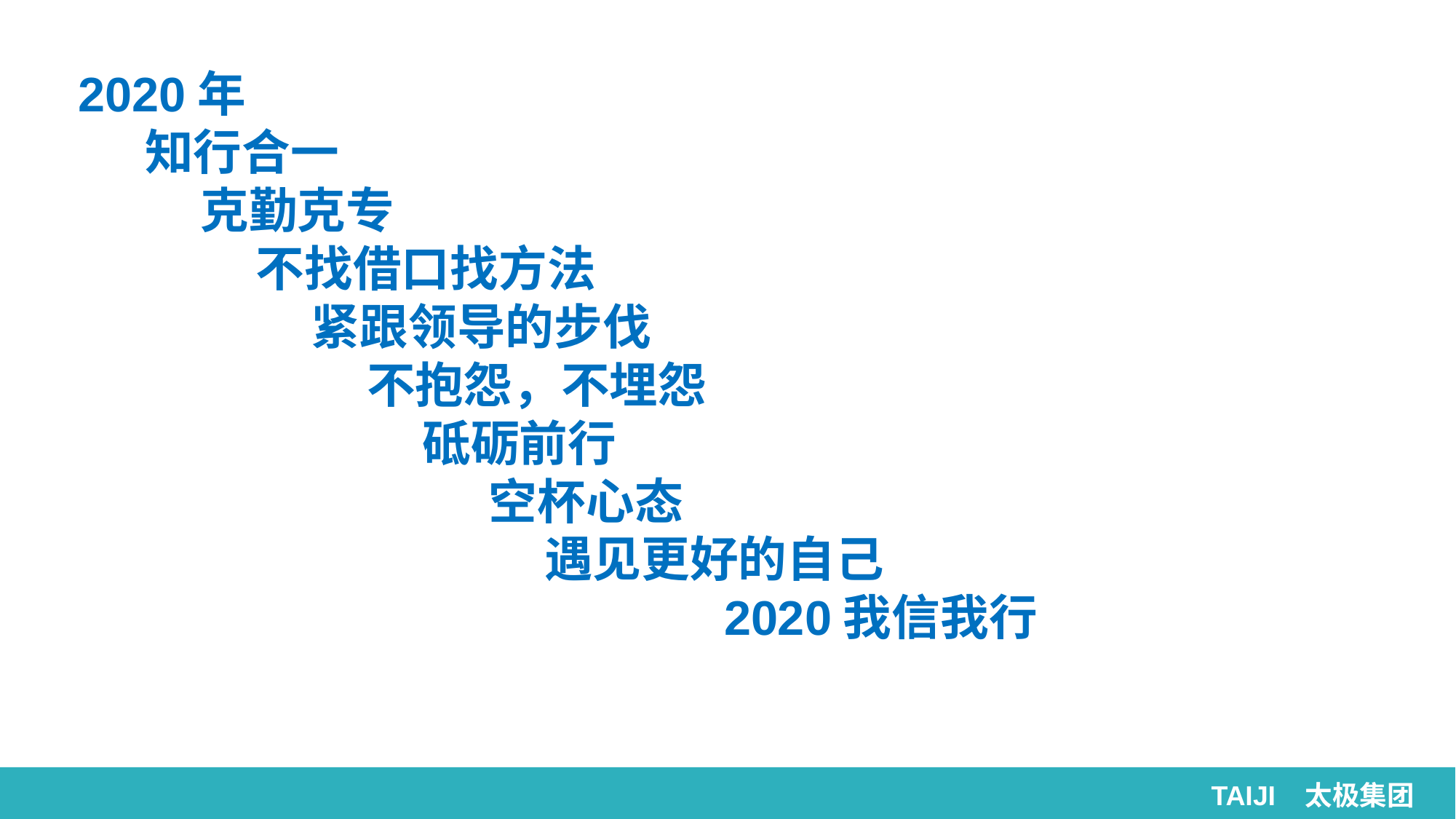

2020年
     知行合一
          克勤克专
               不找借口找方法
                    紧跟领导的步伐
                         不抱怨，不埋怨
                              砥砺前行
                                    空杯心态
                                         遇见更好的自己
                                                2020我信我行
TAIJI   TAIJI   团

TAIJI   太极集团
TAIJI   太极集团